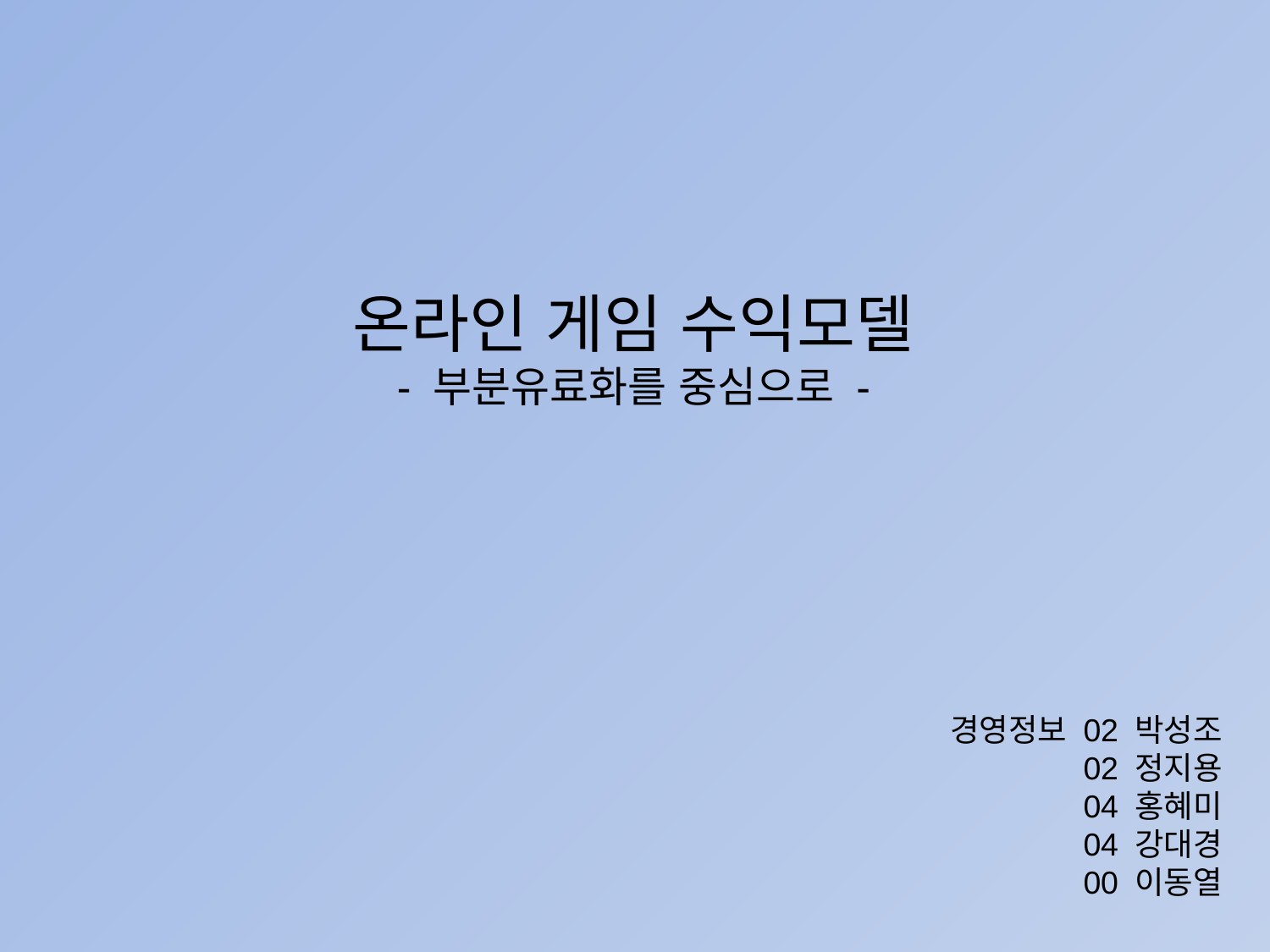

온라인 게임 수익모델
- 부분유료화를 중심으로 -
경영정보 02 박성조
02 정지용
04 홍혜미
 04 강대경
00 이동열